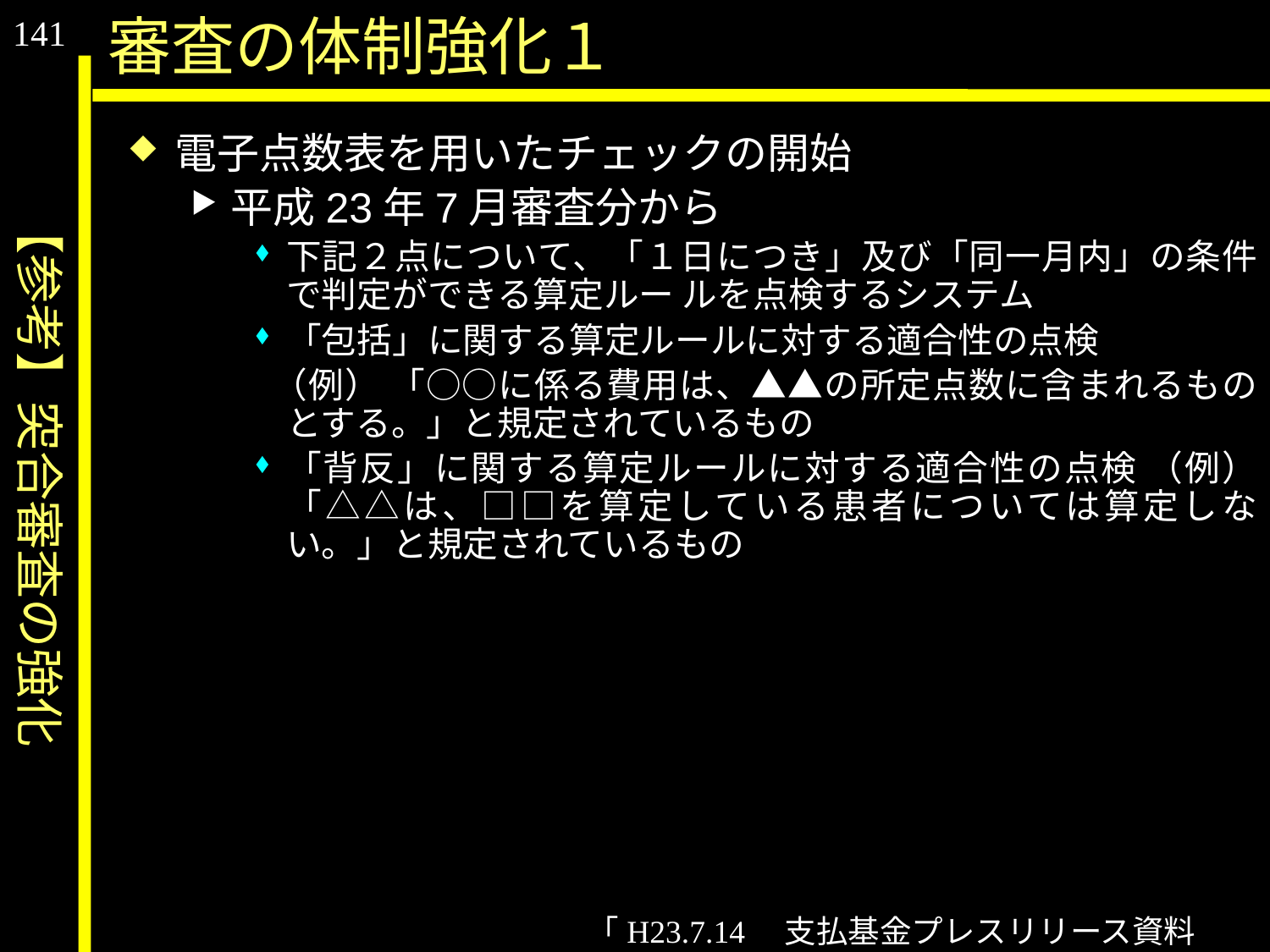

141
【参考】突合審査の強化
審査の体制強化１

電子点数表を用いたチェックの開始
平成23年7月審査分から
下記２点について、「１日につき」及び「同一月内」の条件で判定ができる算定ルー ルを点検するシステム
「包括」に関する算定ルールに対する適合性の点検
 （例） 「○○に係る費用は、▲▲の所定点数に含まれるものとする。」と規定されているもの
「背反」に関する算定ルールに対する適合性の点検 （例） 「△△は、□□を算定している患者については算定しない。」と規定されているもの

「H23.7.14　支払基金プレスリリース資料より」